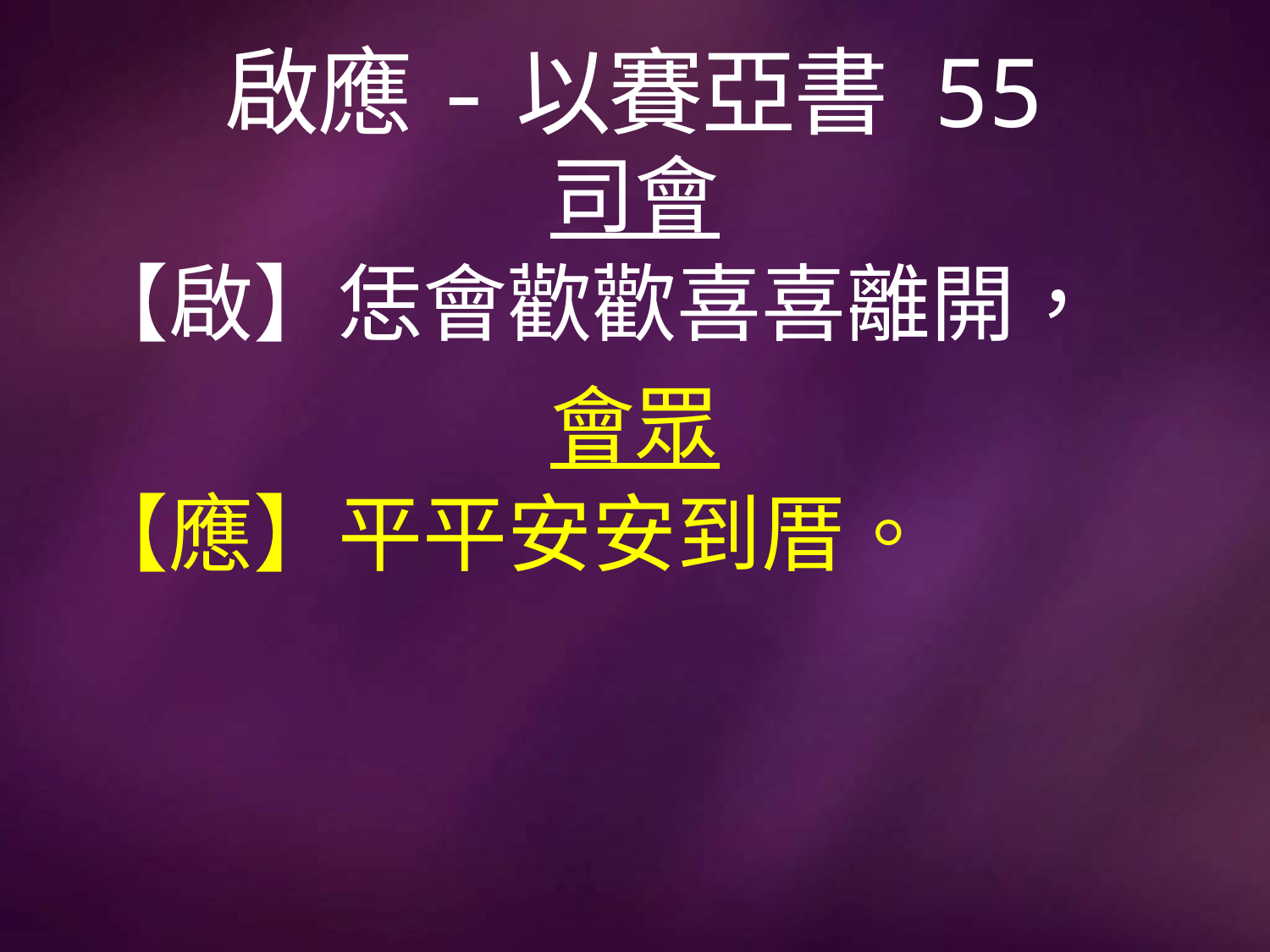

# 啟應-以賽亞書 55
司會
【啟】恁會歡歡喜喜離開，

會眾
【應】平平安安到厝。